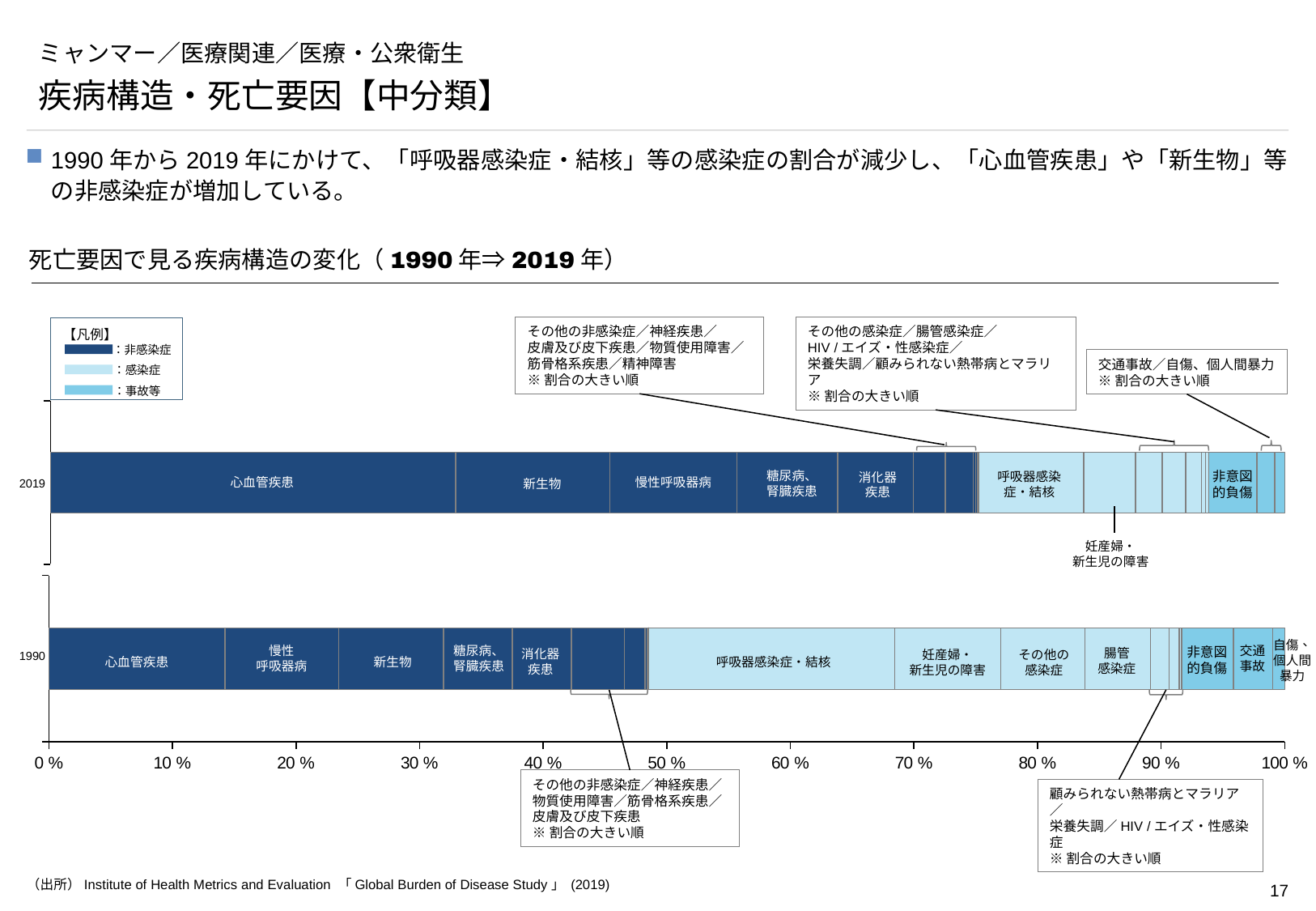

# ミャンマー／医療関連／医療・公衆衛生
疾病構造・死亡要因【中分類】
1990年から2019年にかけて、「呼吸器感染症・結核」等の感染症の割合が減少し、「心血管疾患」や「新生物」等の非感染症が増加している。
死亡要因で見る疾病構造の変化（1990年⇒2019年）
その他の非感染症／神経疾患／
皮膚及び皮下疾患／物質使用障害／筋骨格系疾患／精神障害
※割合の大きい順
その他の感染症／腸管感染症／
HIV /エイズ・性感染症／
栄養失調／顧みられない熱帯病とマラリア
※割合の大きい順
【凡例】
：非感染症

：感染症

：事故等

交通事故／自傷、個人間暴力
※割合の大きい順

### Chart

| Category |  |  |  |  |  |  |  |  |  |  |  |  |  |  |  |  |  |  |  |  |  |
|---|---|---|---|---|---|---|---|---|---|---|---|---|---|---|---|---|---|---|---|---|---|

非意図
的負傷
糖尿病、
腎臓疾患
呼吸器感染症・結核
消化器
疾患
2019
慢性呼吸器病
心血管疾患
新生物
妊産婦・
新生児の障害

### Chart

| Category |  |  |  |  |  |  |  |  |  |  |  |  |  |  |  |  |  |  |  |  |  |  |
|---|---|---|---|---|---|---|---|---|---|---|---|---|---|---|---|---|---|---|---|---|---|---|
自傷、
個人間
暴力
非意図
的負傷
その他の
感染症
糖尿病、
腎臓疾患
1990
慢性
呼吸器病
交通
事故
腸管
感染症
消化器
疾患
妊産婦・
新生児の障害
心血管疾患
新生物
呼吸器感染症・結核

その他の非感染症／神経疾患／
物質使用障害／筋骨格系疾患／
皮膚及び皮下疾患
※割合の大きい順
顧みられない熱帯病とマラリア／
栄養失調／HIV /エイズ・性感染症
※割合の大きい順
（出所）Institute of Health Metrics and Evaluation 「Global Burden of Disease Study」 (2019)